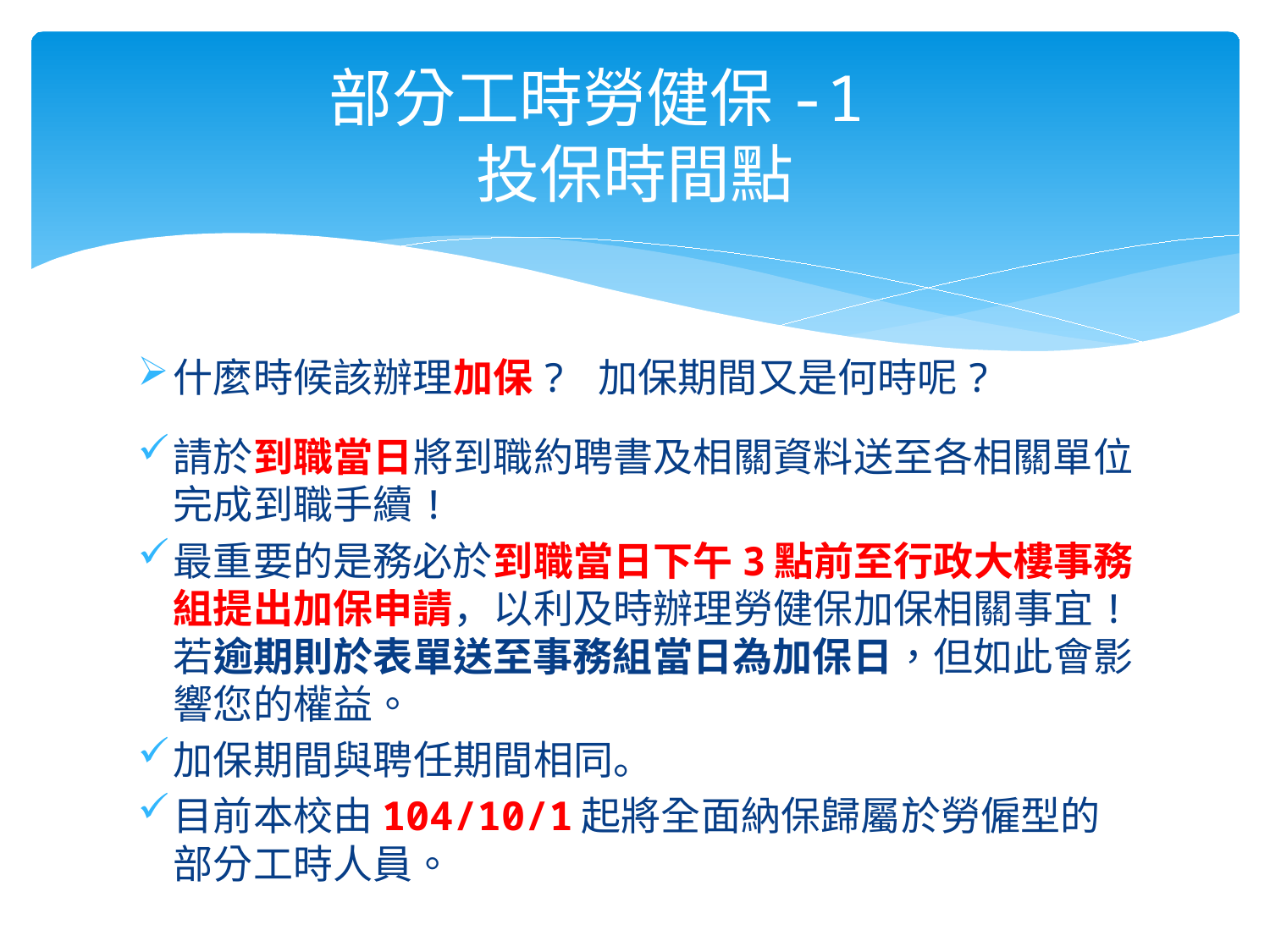

# 部分工時勞健保-1 投保時間點
什麼時候該辦理加保? 加保期間又是何時呢?

請於到職當日將到職約聘書及相關資料送至各相關單位完成到職手續!
最重要的是務必於到職當日下午3點前至行政大樓事務組提出加保申請，以利及時辦理勞健保加保相關事宜!若逾期則於表單送至事務組當日為加保日，但如此會影響您的權益。
加保期間與聘任期間相同。
目前本校由104/10/1起將全面納保歸屬於勞僱型的部分工時人員。